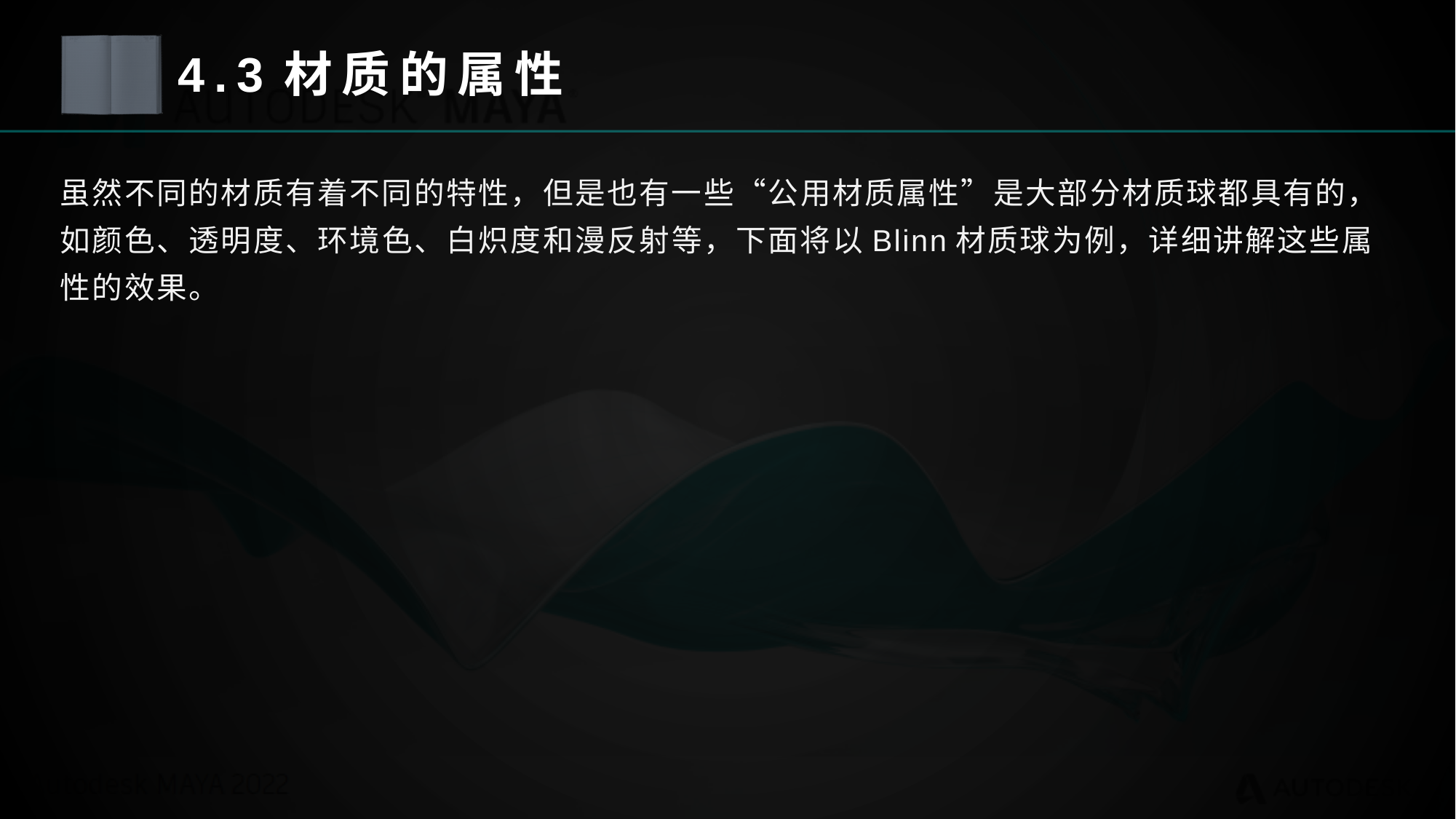

4.3材质的属性
虽然不同的材质有着不同的特性，但是也有一些“公用材质属性”是大部分材质球都具有的，如颜色、透明度、环境色、白炽度和漫反射等，下面将以Blinn材质球为例，详细讲解这些属性的效果。